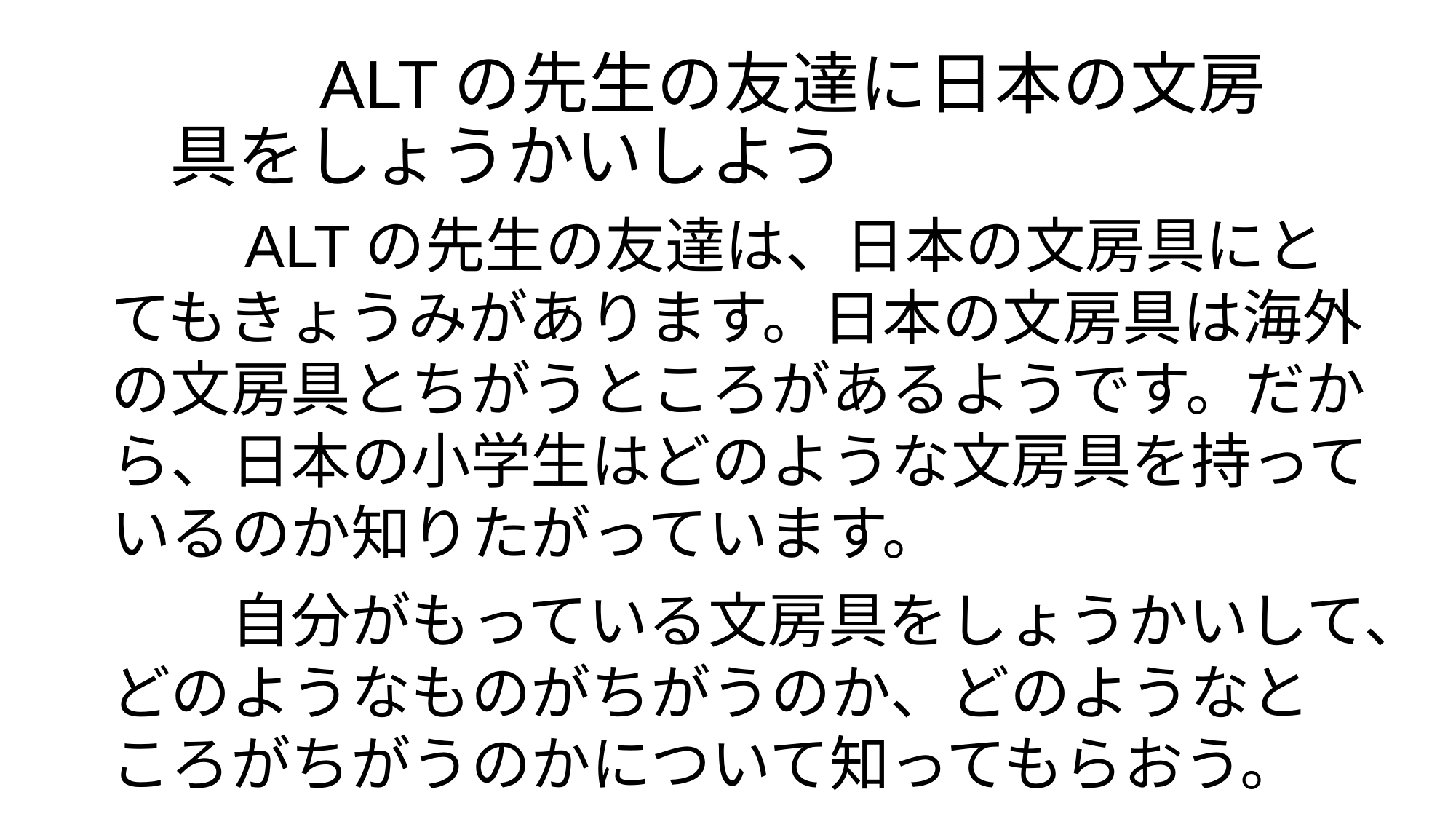

# ALTの先生の友達に日本の文房具をしょうかいしよう
　　ALTの先生の友達は、日本の文房具にとてもきょうみがあります。日本の文房具は海外の文房具とちがうところがあるようです。だから、日本の小学生はどのような文房具を持っているのか知りたがっています。
　　自分がもっている文房具をしょうかいして、どのようなものがちがうのか、どのようなところがちがうのかについて知ってもらおう。